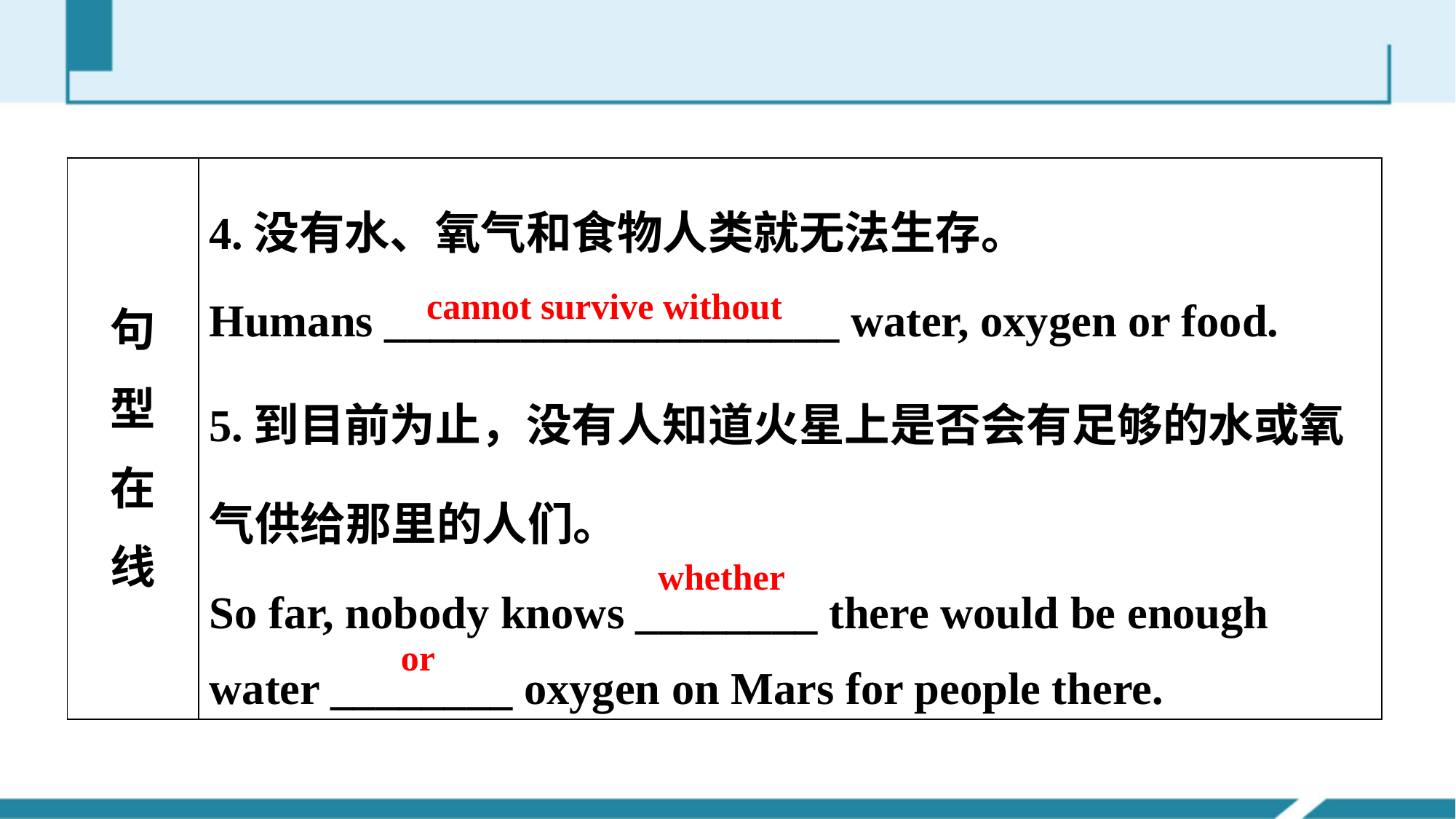

| 句 型 在 线 | 4.没有水、氧气和食物人类就无法生存。 Humans \_\_\_\_\_\_\_\_\_\_\_\_\_\_\_\_\_\_\_\_ water, oxygen or food. 5.到目前为止，没有人知道火星上是否会有足够的水或氧气供给那里的人们。 So far, nobody knows \_\_\_\_\_\_\_\_ there would be enough water \_\_\_\_\_\_\_\_ oxygen on Mars for people there. |
| --- | --- |
cannot survive without

whether
or